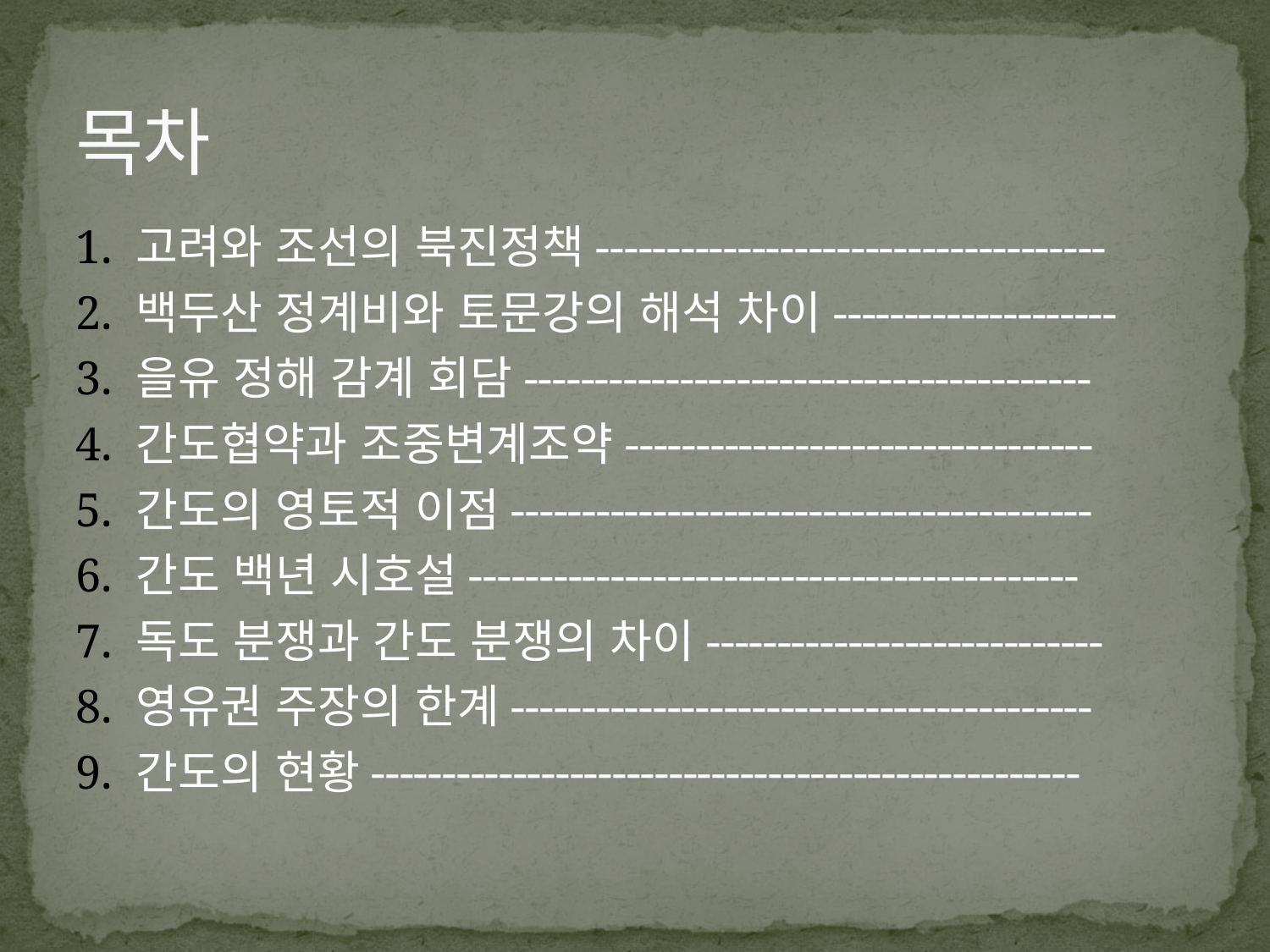

# 목차
1. 고려와 조선의 북진정책------------------------------------
2. 백두산 정계비와 토문강의 해석 차이--------------------
3. 을유 정해 감계 회담----------------------------------------
4. 간도협약과 조중변계조약---------------------------------
5. 간도의 영토적 이점-----------------------------------------
6. 간도 백년 시호설-------------------------------------------
7. 독도 분쟁과 간도 분쟁의 차이----------------------------
8. 영유권 주장의 한계-----------------------------------------
9. 간도의 현황--------------------------------------------------